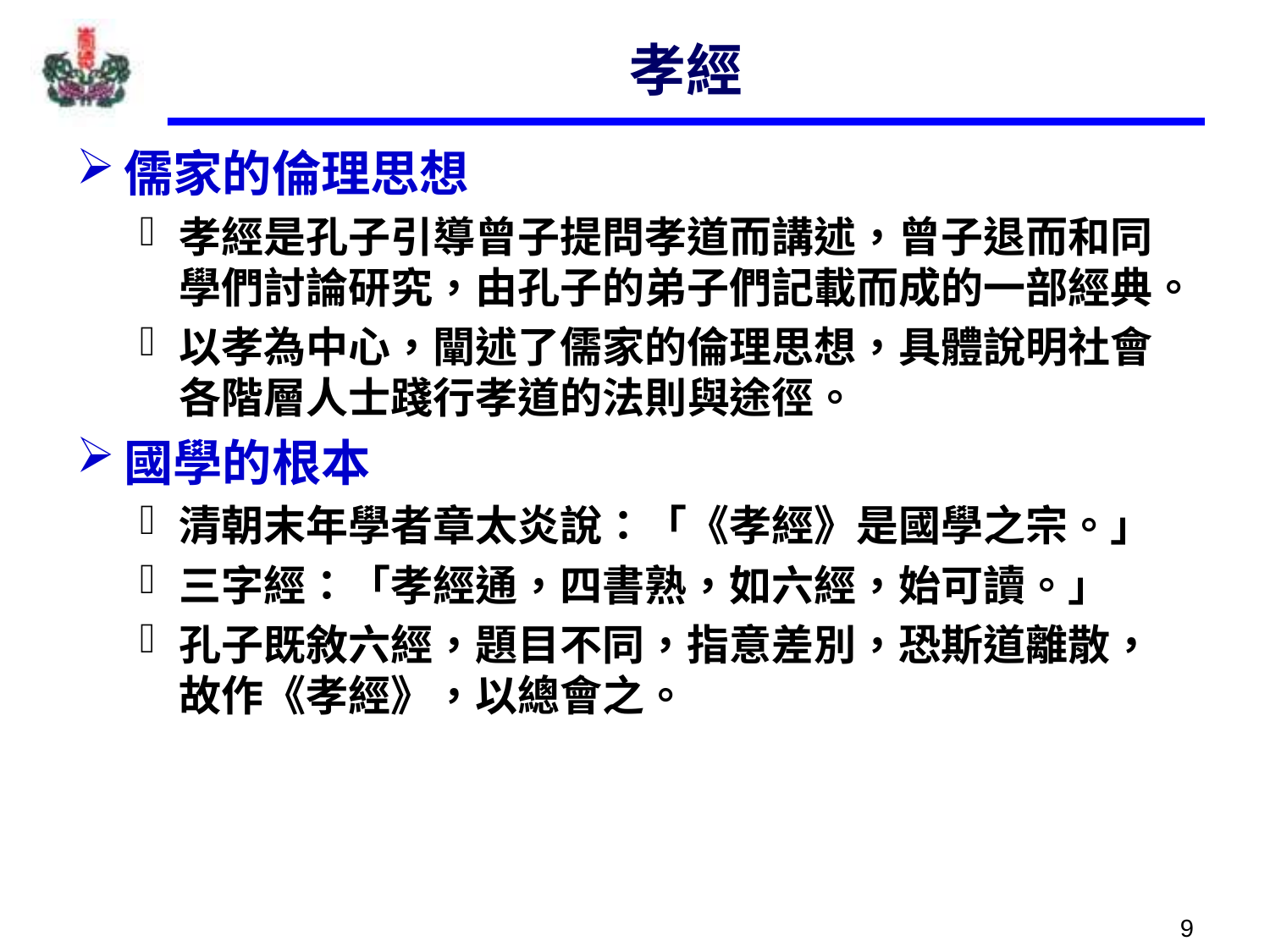

# 孝經
儒家的倫理思想
孝經是孔子引導曾子提問孝道而講述，曾子退而和同學們討論研究，由孔子的弟子們記載而成的一部經典。
以孝為中心，闡述了儒家的倫理思想，具體說明社會各階層人士踐行孝道的法則與途徑。
國學的根本
清朝末年學者章太炎說：「《孝經》是國學之宗。」
三字經：「孝經通，四書熟，如六經，始可讀。」
孔子既敘六經，題目不同，指意差別，恐斯道離散，故作《孝經》，以總會之。
9